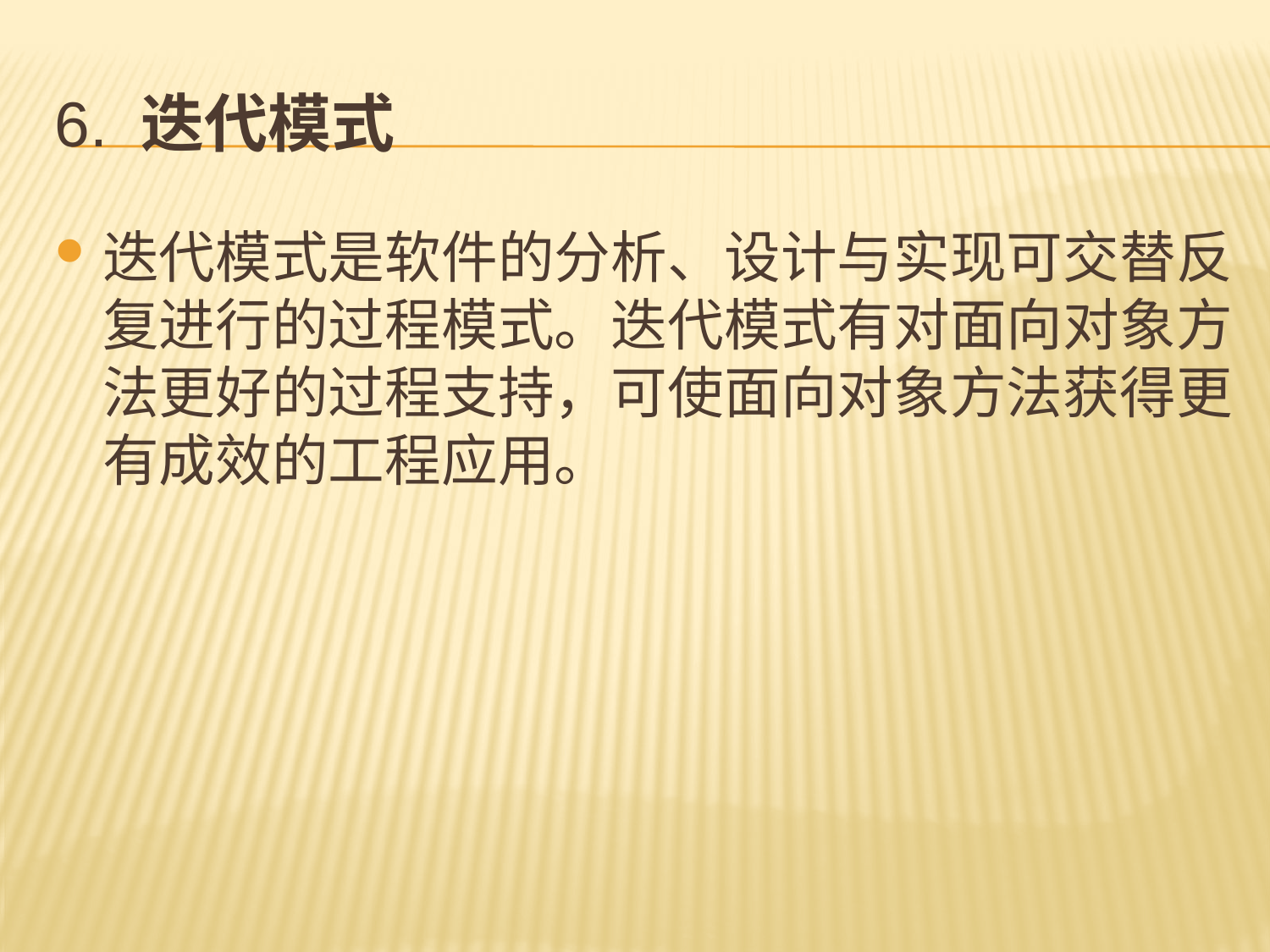

# 6. 迭代模式
迭代模式是软件的分析、设计与实现可交替反复进行的过程模式。迭代模式有对面向对象方法更好的过程支持，可使面向对象方法获得更有成效的工程应用。